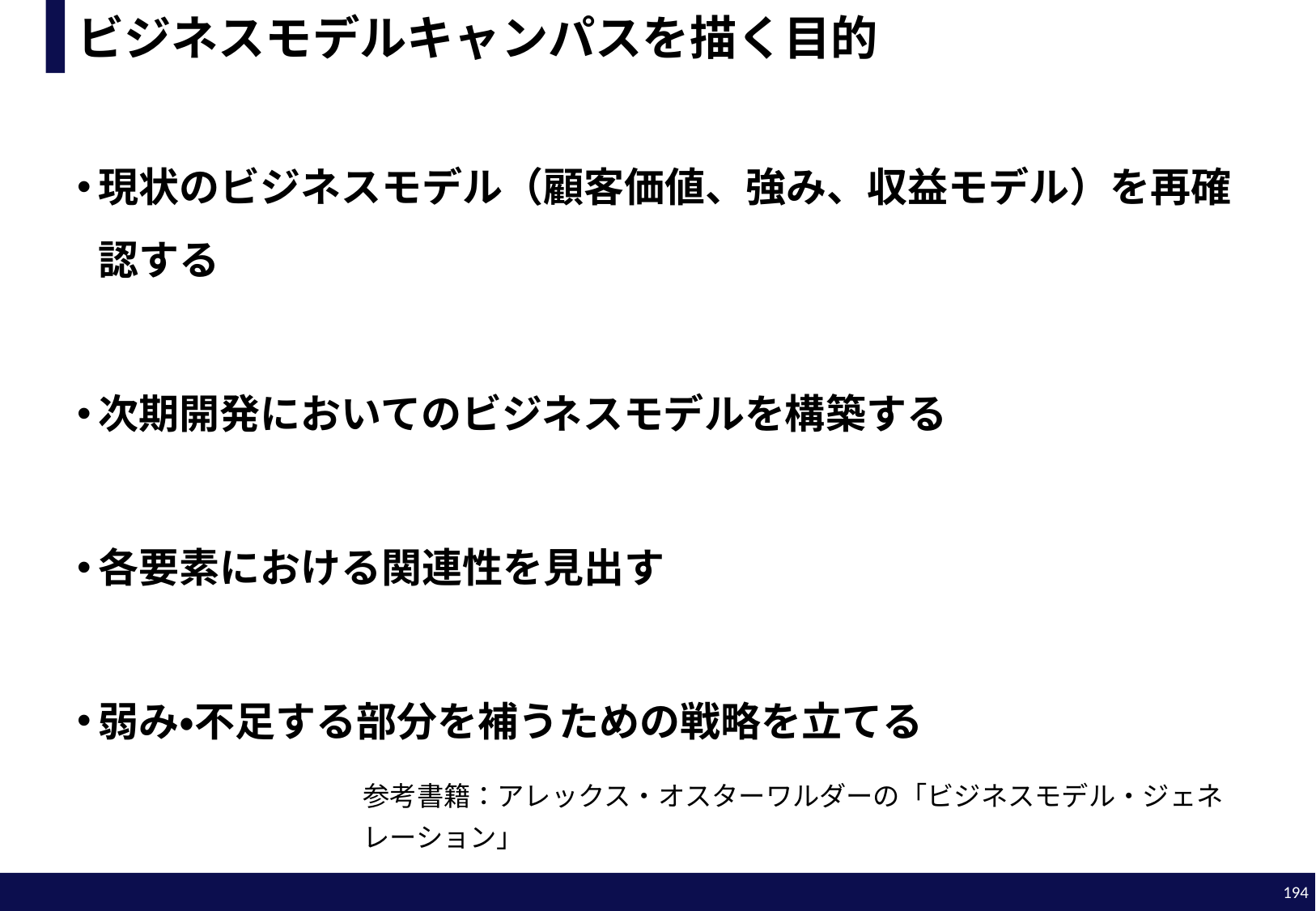

# ビジネスモデルキャンパスを描く目的
現状のビジネスモデル（顧客価値、強み、収益モデル）を再確認する
次期開発においてのビジネスモデルを構築する
各要素における関連性を見出す
弱み・不足する部分を補うための戦略を立てる
参考書籍：アレックス・オスターワルダーの「ビジネスモデル・ジェネレーション」